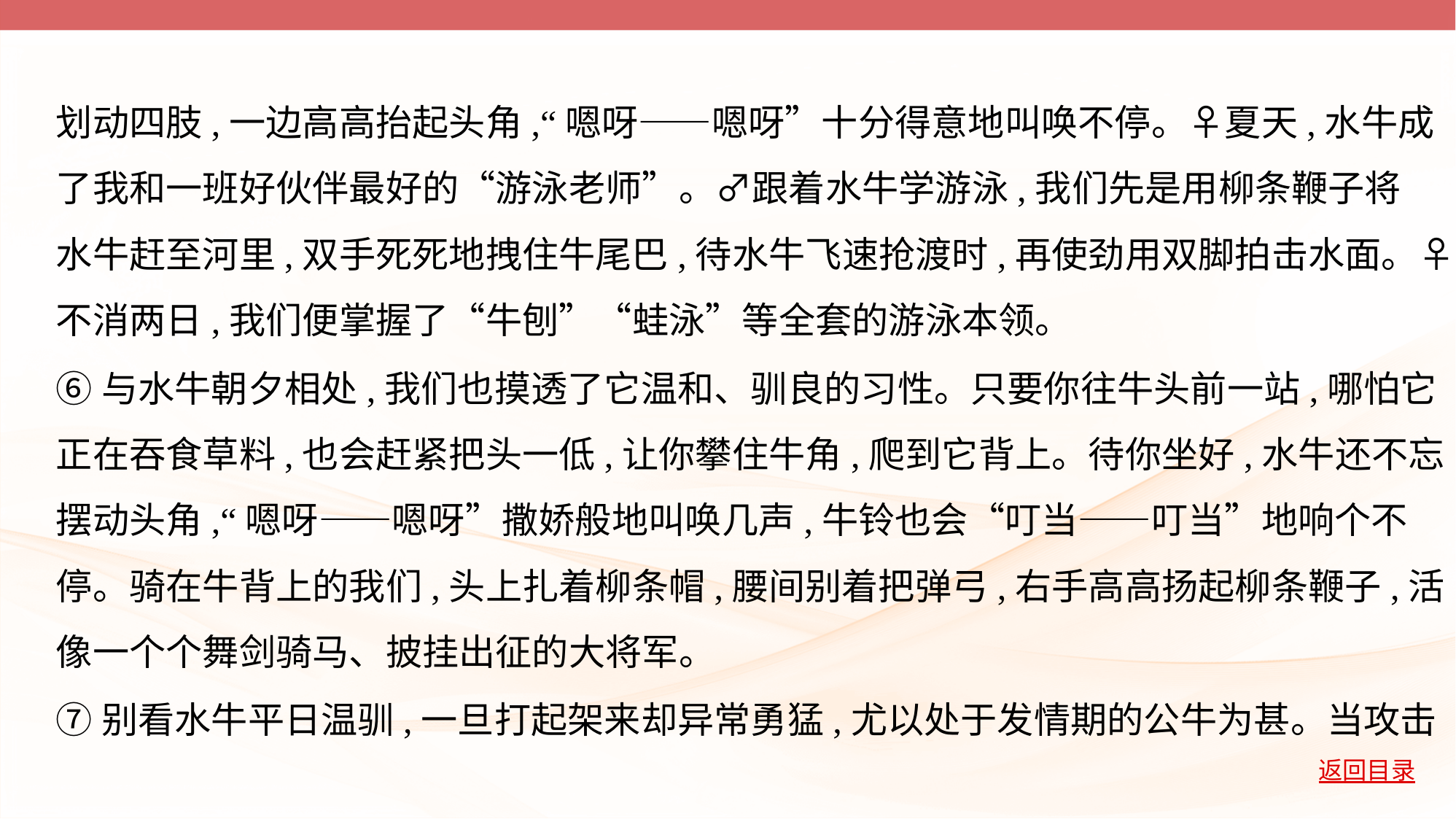

划动四肢,一边高高抬起头角,“嗯呀——嗯呀”十分得意地叫唤不停。♀夏天,水牛成
了我和一班好伙伴最好的“游泳老师”。♂跟着水牛学游泳,我们先是用柳条鞭子将
水牛赶至河里,双手死死地拽住牛尾巴,待水牛飞速抢渡时,再使劲用双脚拍击水面。♀
不消两日,我们便掌握了“牛刨”“蛙泳”等全套的游泳本领。
⑥与水牛朝夕相处,我们也摸透了它温和、驯良的习性。只要你往牛头前一站,哪怕它
正在吞食草料,也会赶紧把头一低,让你攀住牛角,爬到它背上。待你坐好,水牛还不忘
摆动头角,“嗯呀——嗯呀”撒娇般地叫唤几声,牛铃也会“叮当——叮当”地响个不
停。骑在牛背上的我们,头上扎着柳条帽,腰间别着把弹弓,右手高高扬起柳条鞭子,活
像一个个舞剑骑马、披挂出征的大将军。
⑦别看水牛平日温驯,一旦打起架来却异常勇猛,尤以处于发情期的公牛为甚。当攻击